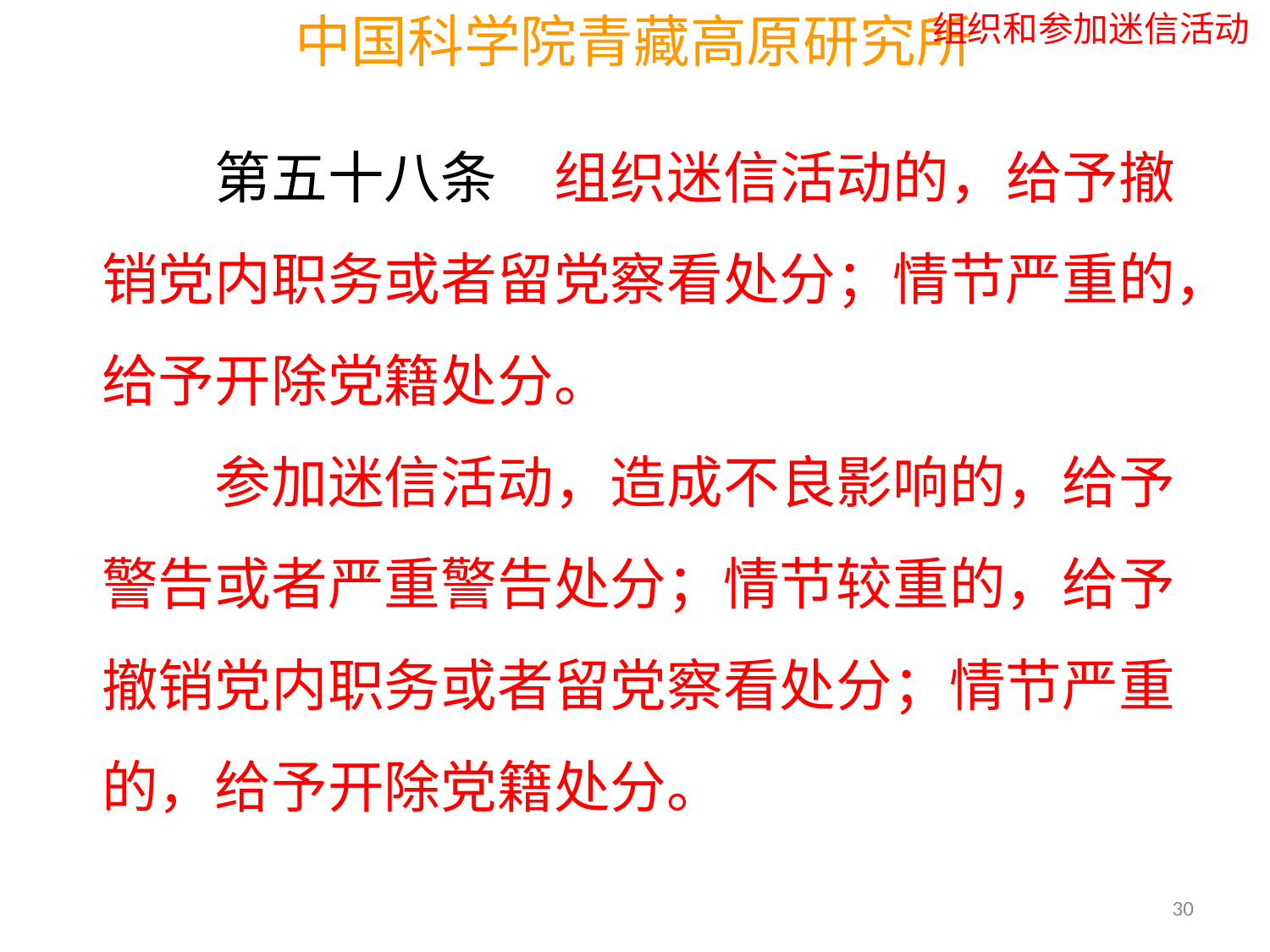

组织和参加迷信活动
　　第五十八条　组织迷信活动的，给予撤销党内职务或者留党察看处分；情节严重的，给予开除党籍处分。
　　参加迷信活动，造成不良影响的，给予警告或者严重警告处分；情节较重的，给予撤销党内职务或者留党察看处分；情节严重的，给予开除党籍处分。
30